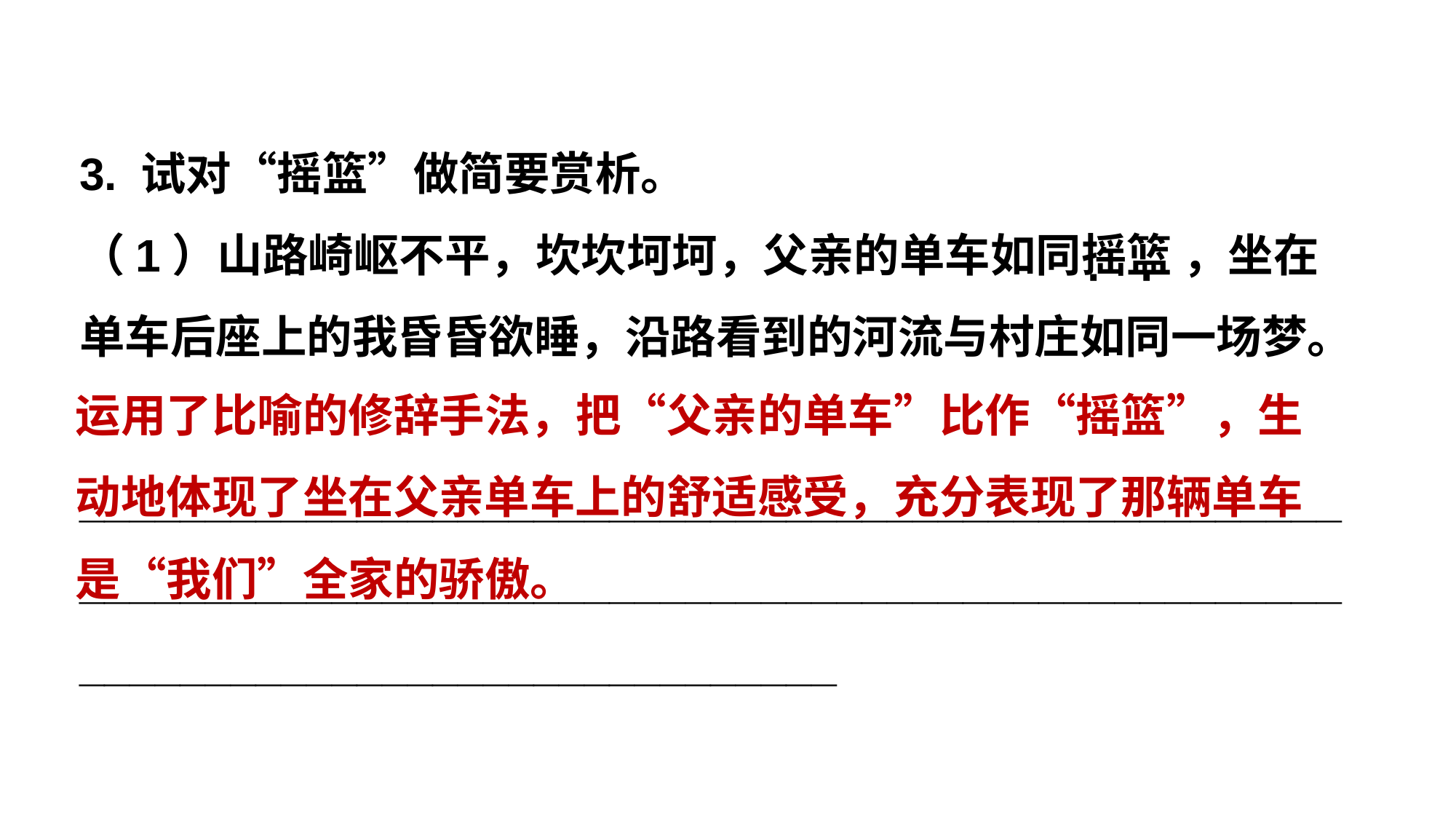

3. 试对“摇篮”做简要赏析。
（1）山路崎岖不平，坎坎坷坷，父亲的单车如同摇篮 ，坐在单车后座上的我昏昏欲睡，沿路看到的河流与村庄如同一场梦。 __________________________________________________________________________________________________________________________________
·   ·
运用了比喻的修辞手法，把“父亲的单车”比作“摇篮”，生动地体现了坐在父亲单车上的舒适感受，充分表现了那辆单车是“我们”全家的骄傲。